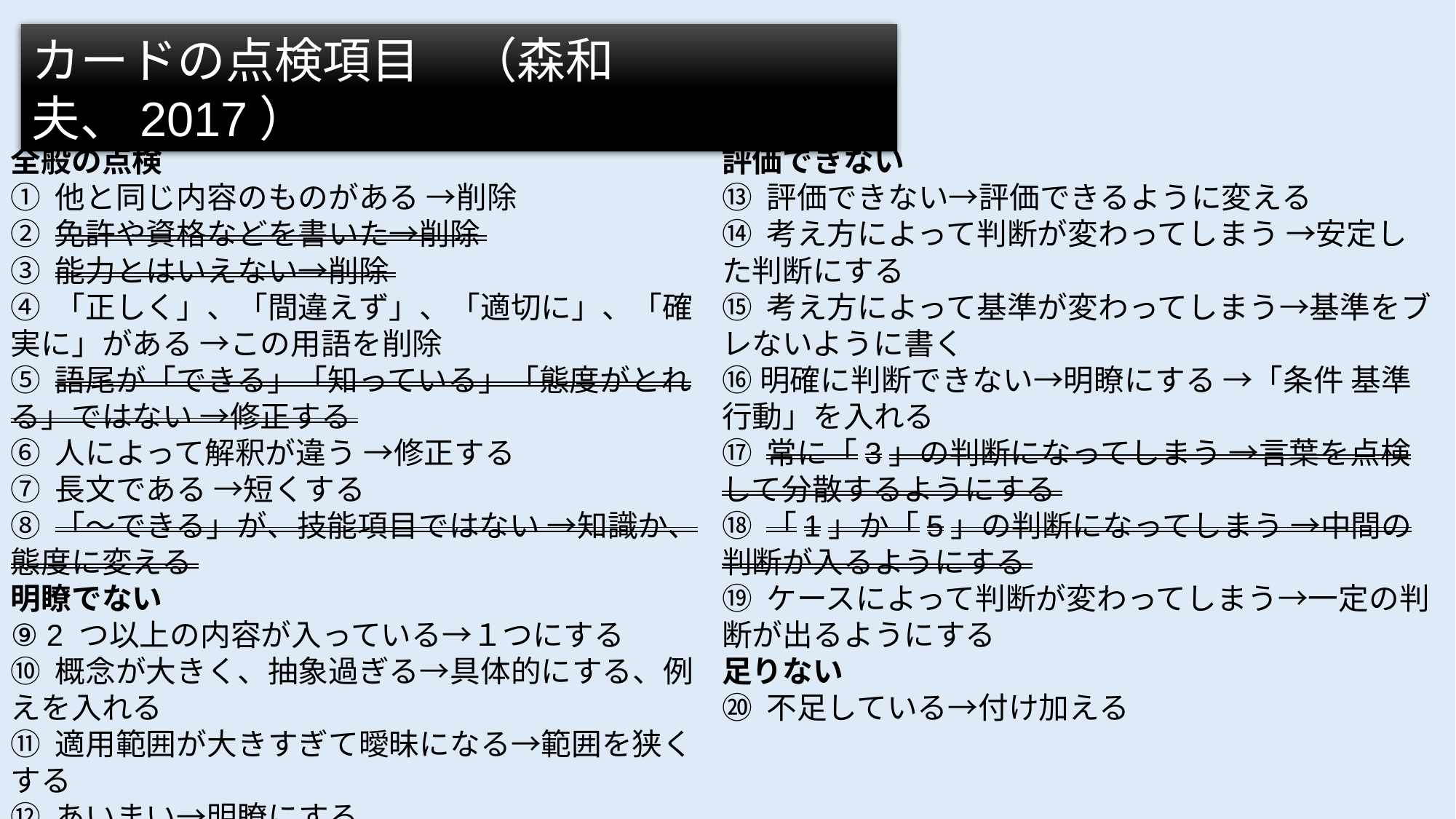

カードの点検項目　（森和夫、2017）
全般の点検
① 他と同じ内容のものがある →削除
② 免許や資格などを書いた→削除
③ 能力とはいえない→削除
④ 「正しく」、「間違えず」、「適切に」、「確実に」がある →この用語を削除
⑤ 語尾が「できる」「知っている」「態度がとれる」ではない →修正する
⑥ 人によって解釈が違う →修正する
⑦ 長文である →短くする
⑧ 「～できる」が、技能項目ではない →知識か、態度に変える
明瞭でない
⑨ 2 つ以上の内容が入っている→１つにする
⑩ 概念が大きく、抽象過ぎる→具体的にする、例えを入れる
⑪ 適用範囲が大きすぎて曖昧になる→範囲を狭くする
⑫ あいまい→明瞭にする
評価できない
⑬ 評価できない→評価できるように変える
⑭ 考え方によって判断が変わってしまう →安定した判断にする
⑮ 考え方によって基準が変わってしまう→基準をブレないように書く
⑯明確に判断できない→明瞭にする →「条件 基準 行動」を入れる
⑰ 常に「3」の判断になってしまう →言葉を点検して分散するようにする
⑱ 「1」か「5」の判断になってしまう →中間の判断が入るようにする
⑲ ケースによって判断が変わってしまう→一定の判断が出るようにする
足りない
⑳ 不足している→付け加える